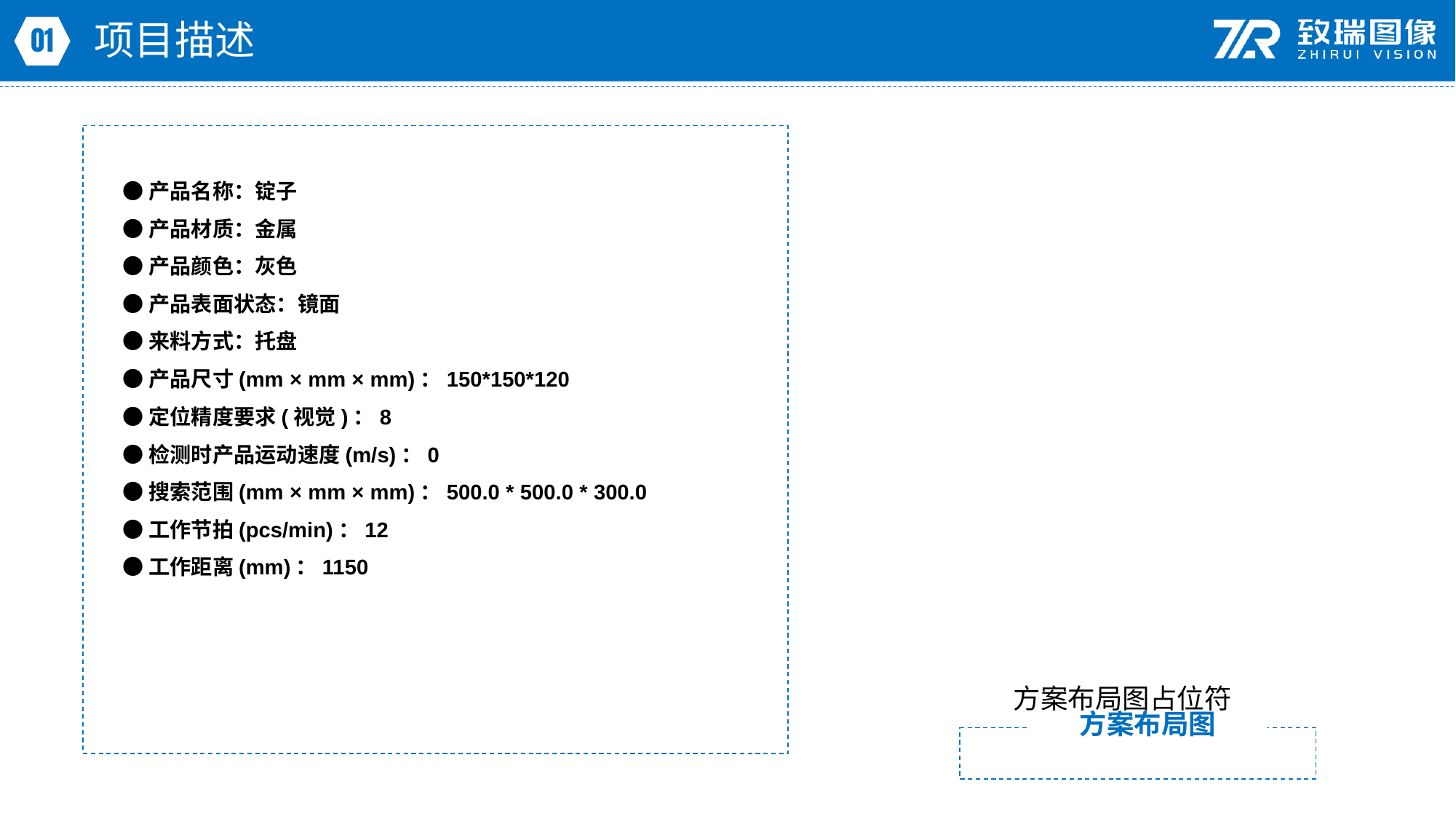

项目描述
01

●产品名称：锭子
●产品材质：金属
●产品颜色：灰色
●产品表面状态：镜面
●来料方式：托盘
●产品尺寸(mm × mm × mm)：150*150*120
●定位精度要求(视觉)：8
●检测时产品运动速度(m/s)：0
●搜索范围(mm × mm × mm)：500.0 * 500.0 * 300.0
●工作节拍(pcs/min)：12
●工作距离(mm)：1150
方案布局图占位符
方案布局图